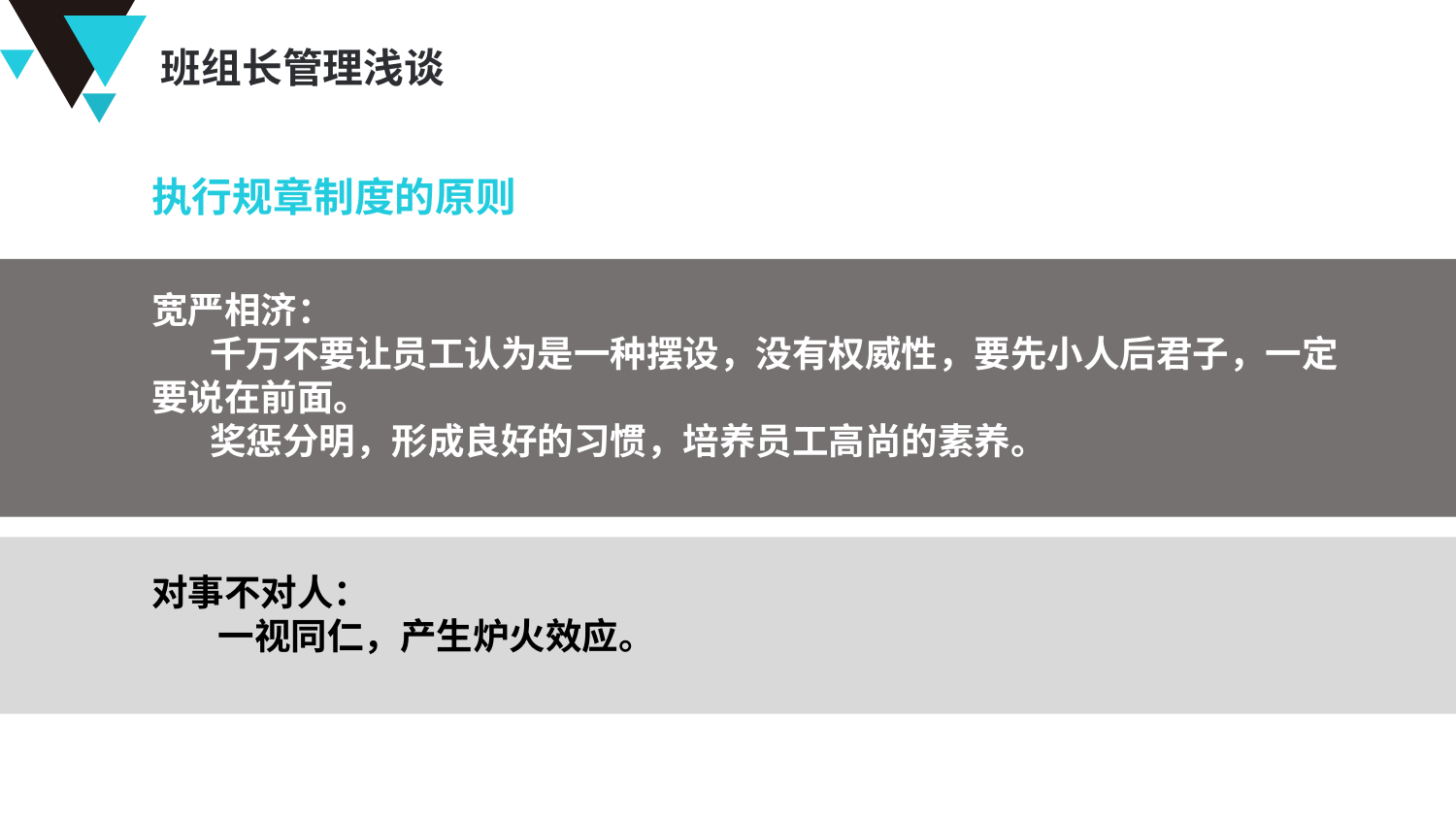

班组长管理浅谈
执行规章制度的原则

宽严相济：
      千万不要让员工认为是一种摆设，没有权威性，要先小人后君子，一定要说在前面。
      奖惩分明，形成良好的习惯，培养员工高尚的素养。

对事不对人：
       一视同仁，产生炉火效应。